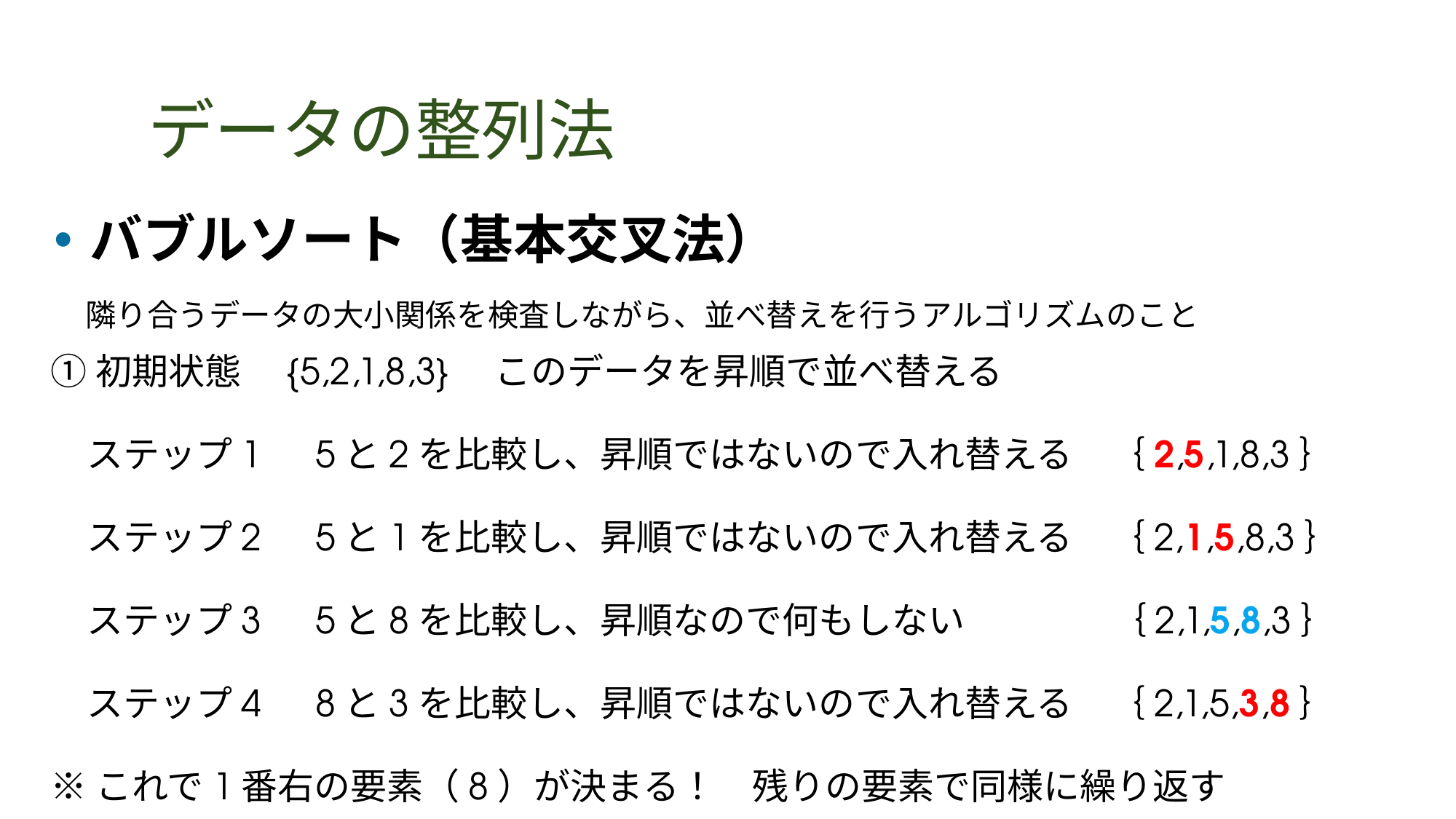

# データの整列法
バブルソート（基本交叉法）
　隣り合うデータの大小関係を検査しながら、並べ替えを行うアルゴリズムのこと
①初期状態　{5,2,1,8,3}　このデータを昇順で並べ替える

　ステップ1　5と2を比較し、昇順ではないので入れ替える　｛2,5,1,8,3｝

　ステップ2　5と1を比較し、昇順ではないので入れ替える　｛2,1,5,8,3｝

　ステップ3　5と8を比較し、昇順なので何もしない　　　　｛2,1,5,8,3｝

　ステップ4　8と3を比較し、昇順ではないので入れ替える　｛2,1,5,3,8｝

※これで1番右の要素（8）が決まる！　残りの要素で同様に繰り返す